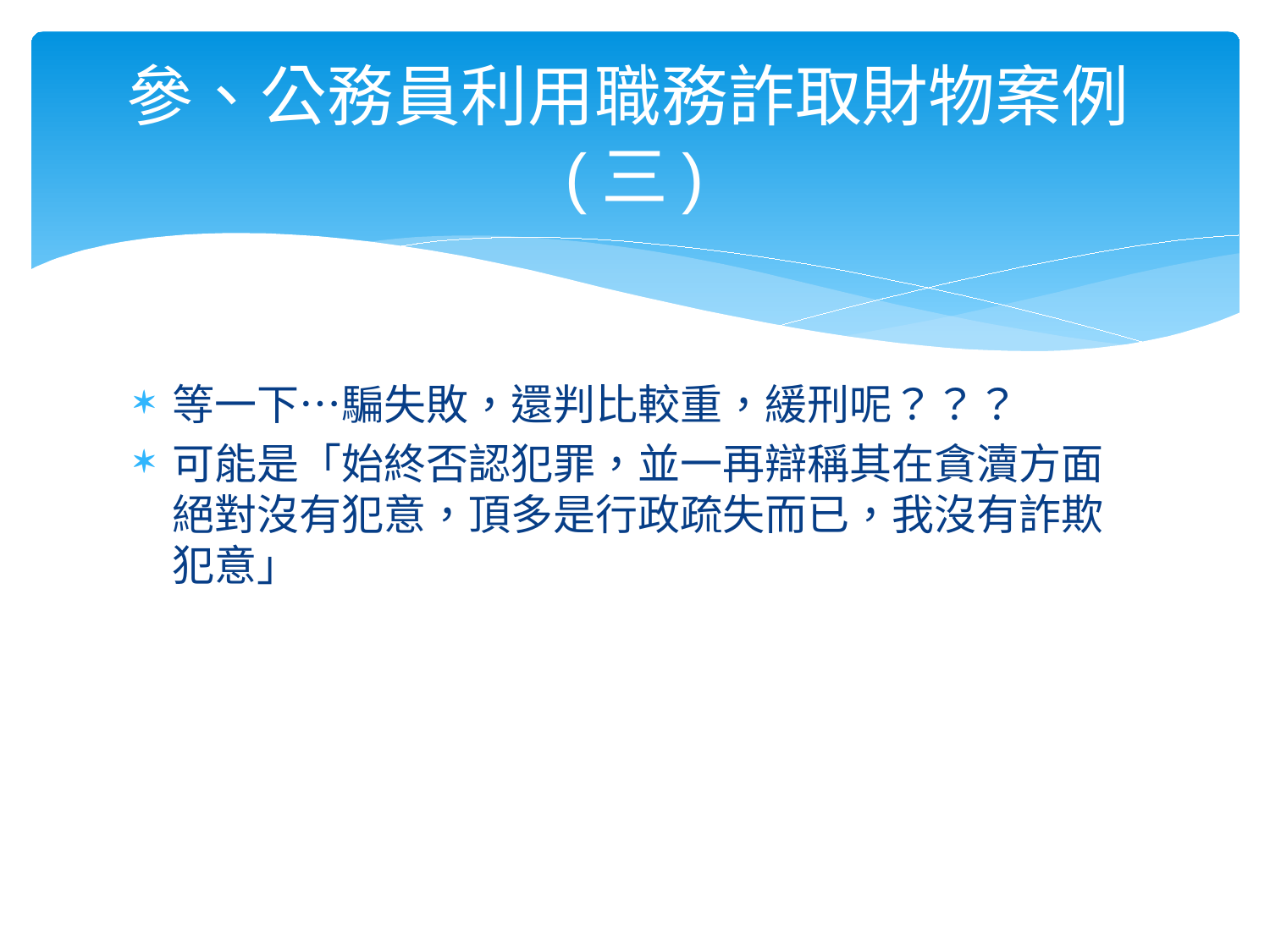

# 參、公務員利用職務詐取財物案例(三)
等一下…騙失敗，還判比較重，緩刑呢？？？
可能是「始終否認犯罪，並一再辯稱其在貪瀆方面絕對沒有犯意，頂多是行政疏失而已，我沒有詐欺犯意」